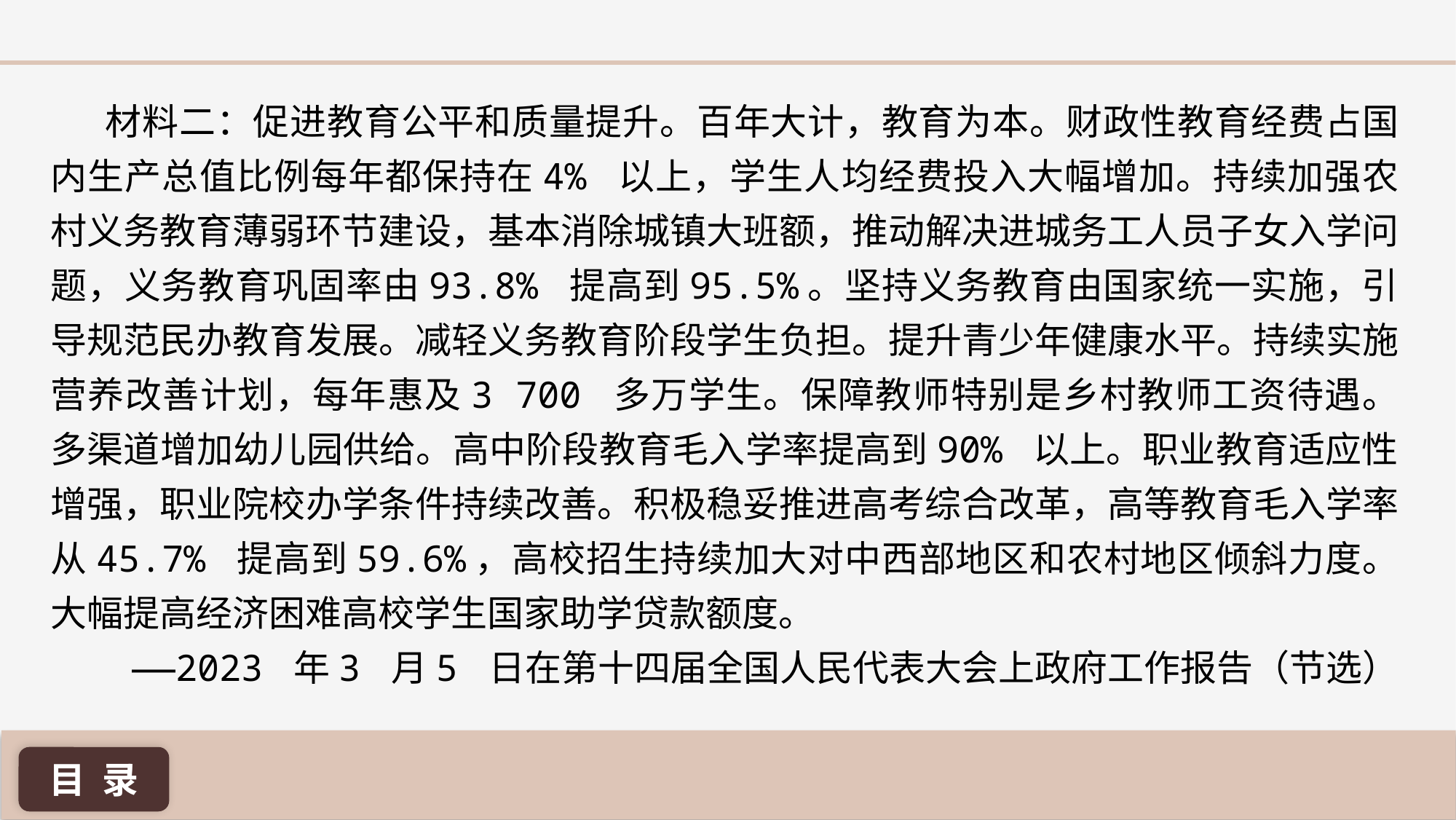

材料二：促进教育公平和质量提升。百年大计，教育为本。财政性教育经费占国内生产总值比例每年都保持在4% 以上，学生人均经费投入大幅增加。持续加强农村义务教育薄弱环节建设，基本消除城镇大班额，推动解决进城务工人员子女入学问题，义务教育巩固率由93.8% 提高到95.5%。坚持义务教育由国家统一实施，引导规范民办教育发展。减轻义务教育阶段学生负担。提升青少年健康水平。持续实施营养改善计划，每年惠及3 700 多万学生。保障教师特别是乡村教师工资待遇。多渠道增加幼儿园供给。高中阶段教育毛入学率提高到90% 以上。职业教育适应性增强，职业院校办学条件持续改善。积极稳妥推进高考综合改革，高等教育毛入学率从45.7% 提高到59.6%，高校招生持续加大对中西部地区和农村地区倾斜力度。大幅提高经济困难高校学生国家助学贷款额度。
——2023 年3 月5 日在第十四届全国人民代表大会上政府工作报告（节选）